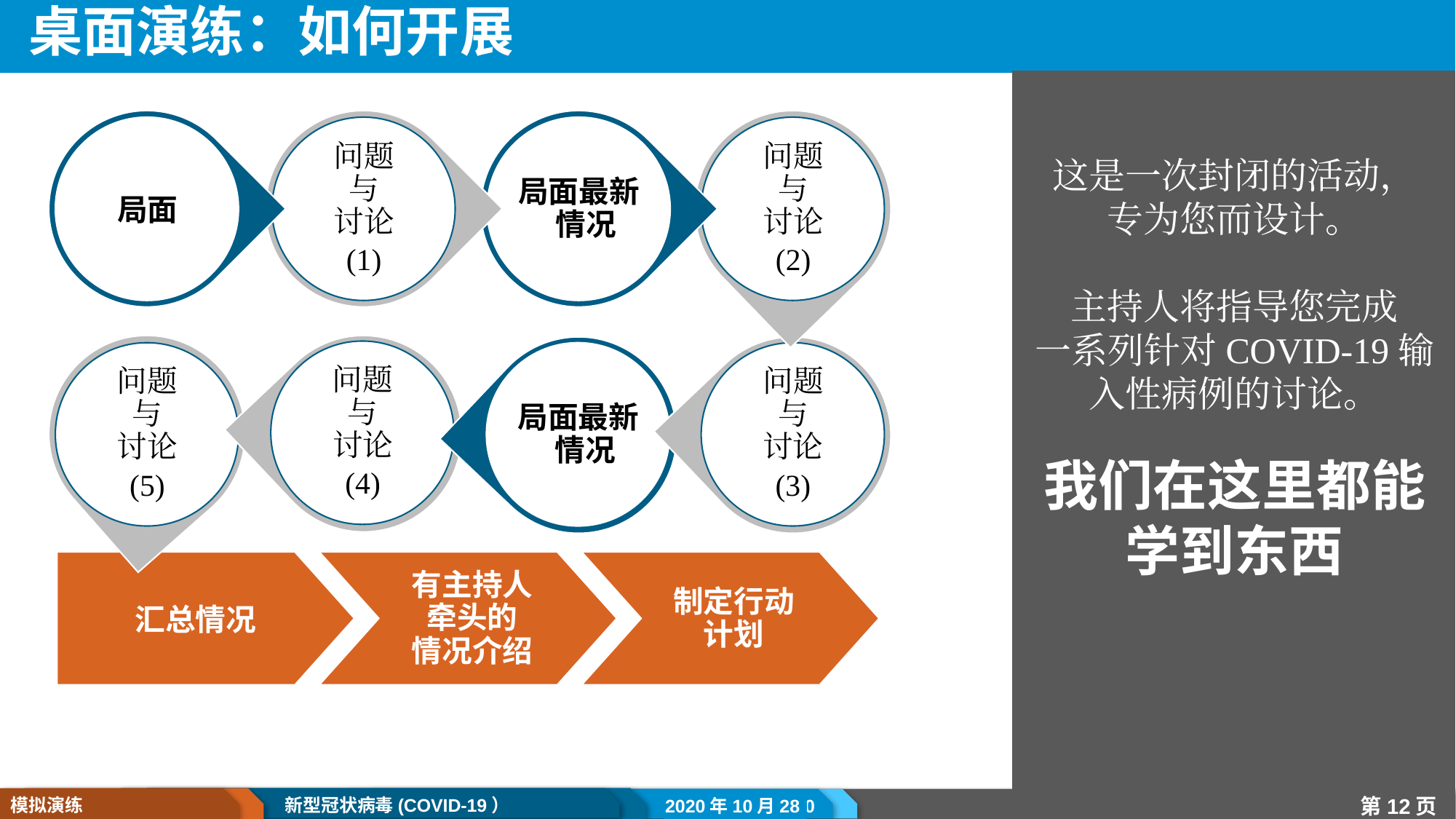

# 桌面演练：如何开展

这是一次封闭的活动，
专为您而设计。

主持人将指导您完成
一系列针对COVID-19输入性病例的讨论。
我们在这里都能学到东西

局面

问题
与
讨论
(1)

局面最新
情况

问题
与
讨论
(2)

问题
与
讨论
(5)

问题
与
讨论
(4)

局面最新
情况

问题
与
讨论
(3)
汇总情况
有主持人牵头的
情况介绍
制定行动计划
3 November 2020
模拟演练
新型冠状病毒(COVID-19）
2020年10月28日
第12页